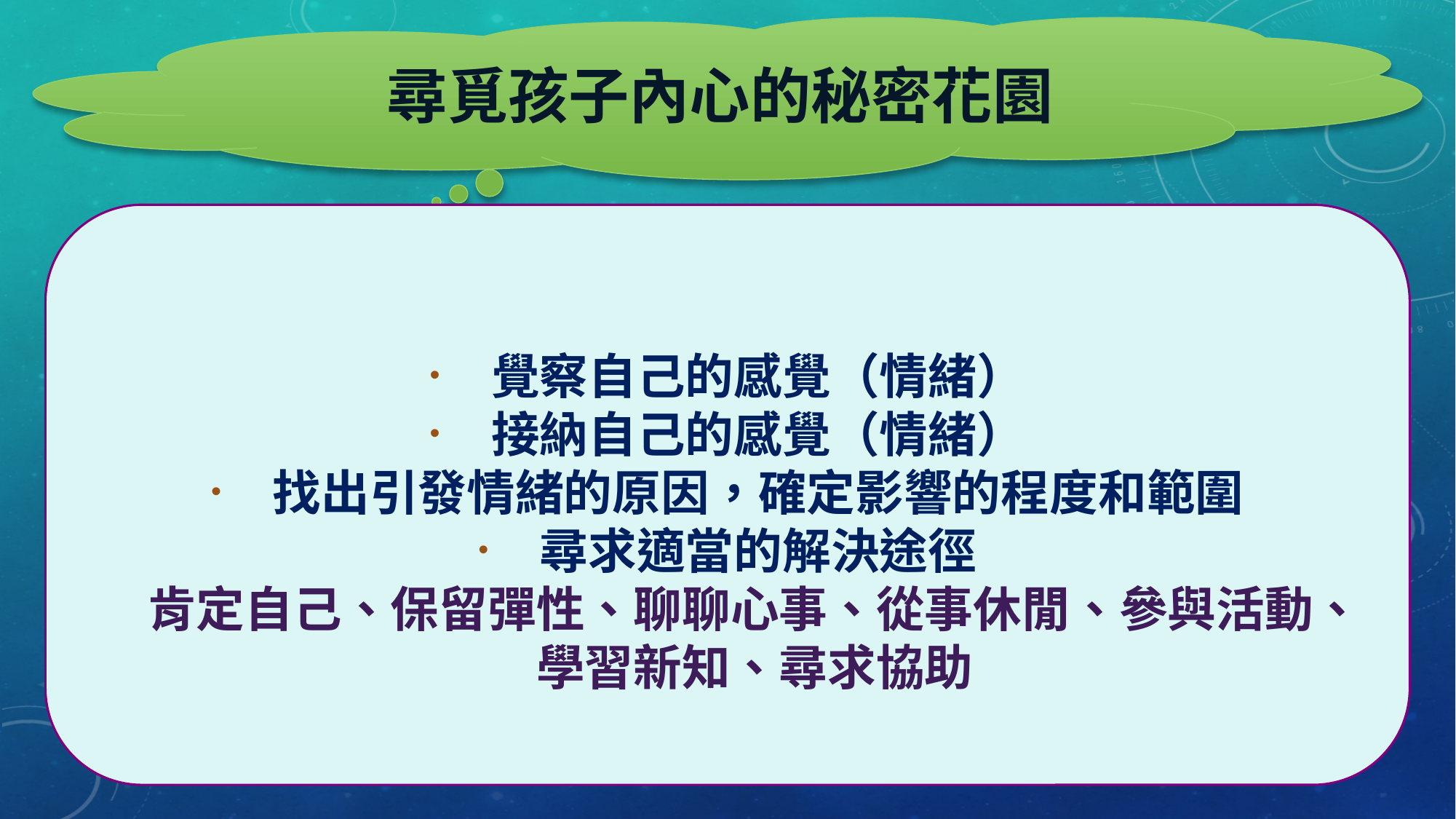

尋覓孩子內心的秘密花園

覺察自己的感覺（情緒）
接納自己的感覺（情緒）
找出引發情緒的原因，確定影響的程度和範圍
尋求適當的解決途徑
肯定自己、保留彈性、聊聊心事、從事休閒、參與活動、學習新知、尋求協助